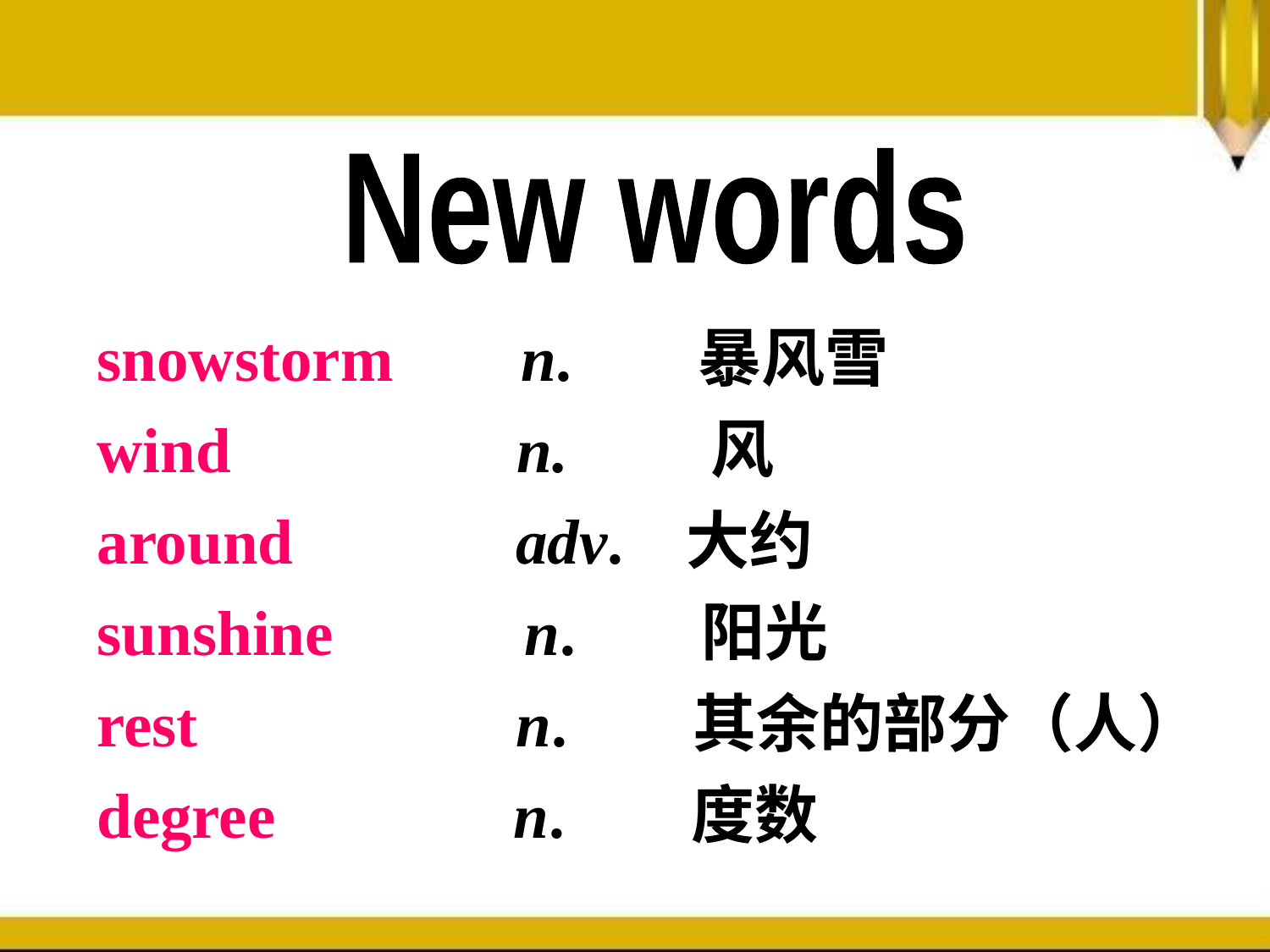

New words
snowstorm        n.       暴风雪
wind                  n.        风
around              adv.   大约
sunshine            n.       阳光
rest                    n.       其余的部分（人）
degree               n.       度数